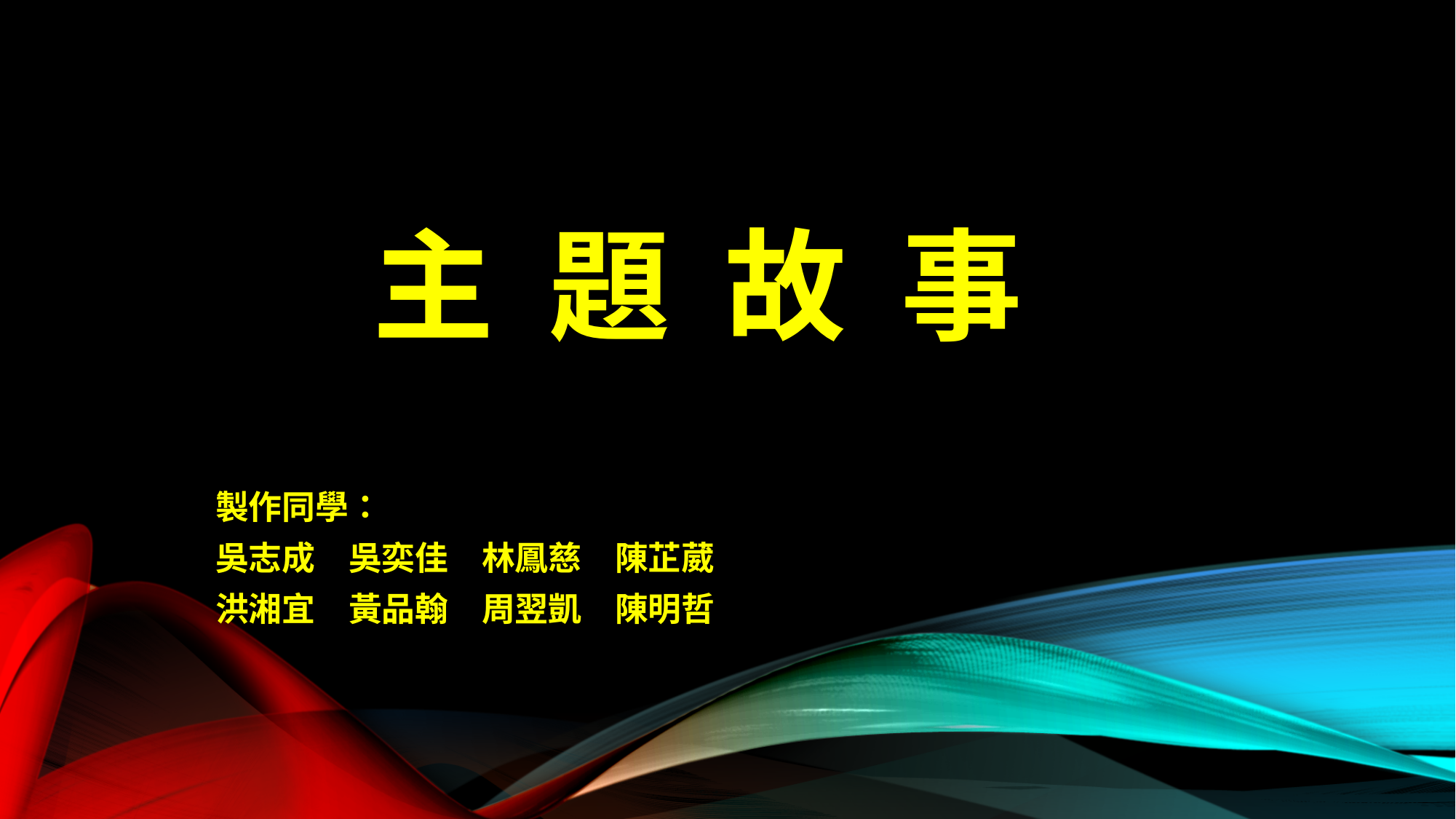

# 主  題  故  事
製作同學：
吳志成　吳奕佳　林鳳慈　陳芷葳
洪湘宜　黃品翰　周翌凱　陳明哲